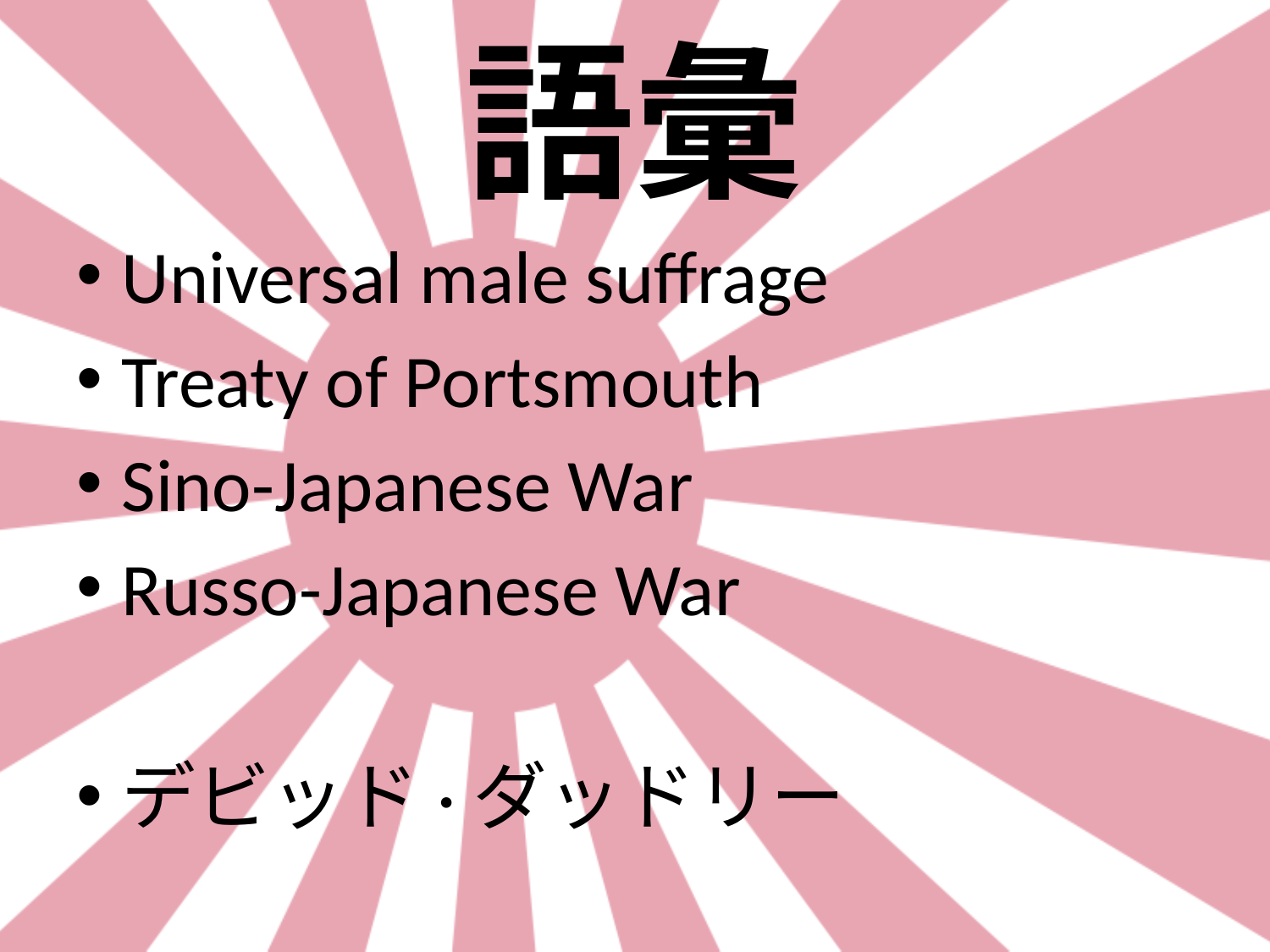

# 語彙
Universal male suffrage
Treaty of Portsmouth
Sino-Japanese War
Russo-Japanese War

デビッド·ダッドリー